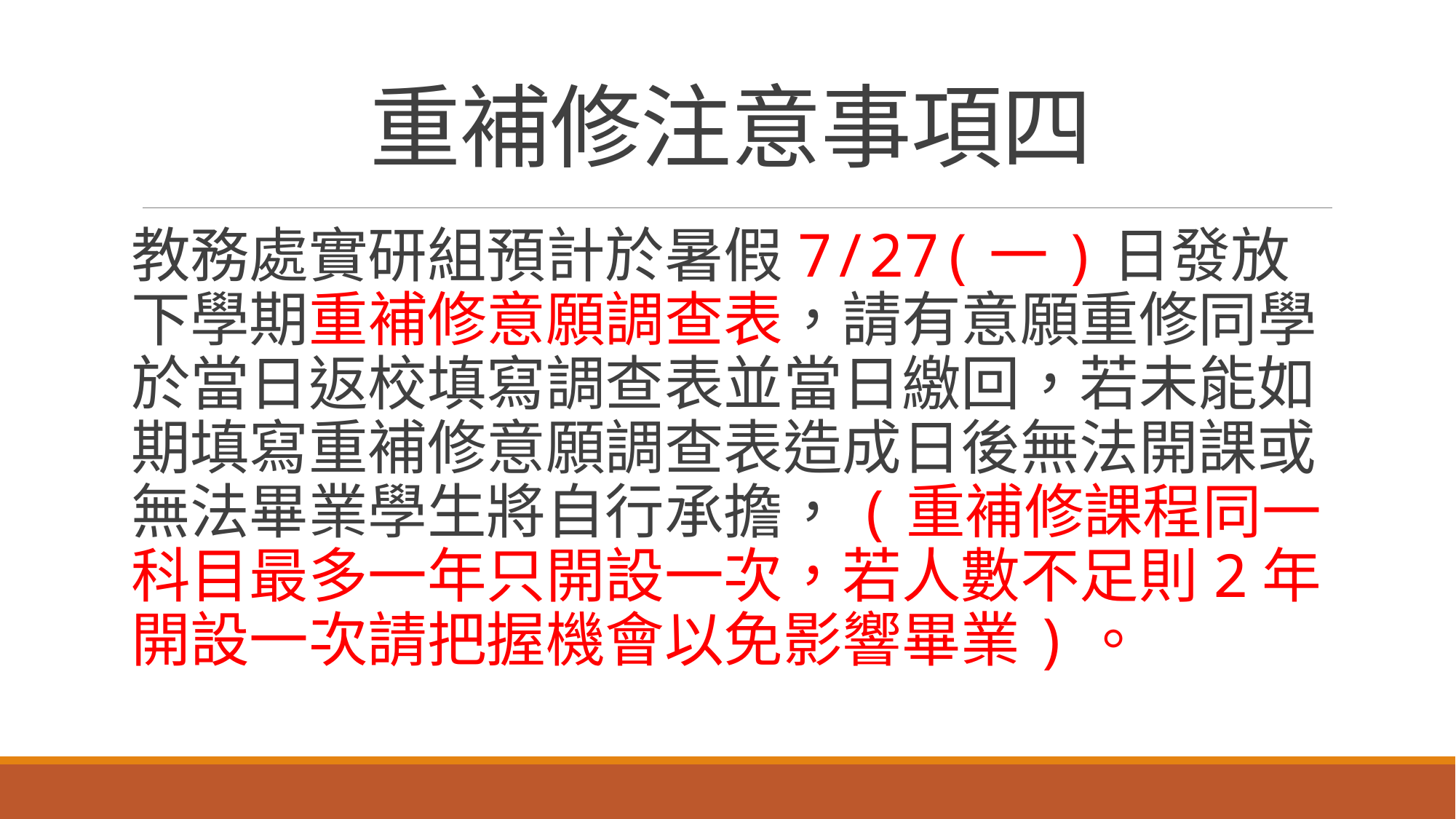

# 重補修注意事項四
教務處實研組預計於暑假7/27(一)日發放下學期重補修意願調查表，請有意願重修同學於當日返校填寫調查表並當日繳回，若未能如期填寫重補修意願調查表造成日後無法開課或無法畢業學生將自行承擔，(重補修課程同一科目最多一年只開設一次，若人數不足則2年開設一次請把握機會以免影響畢業)。